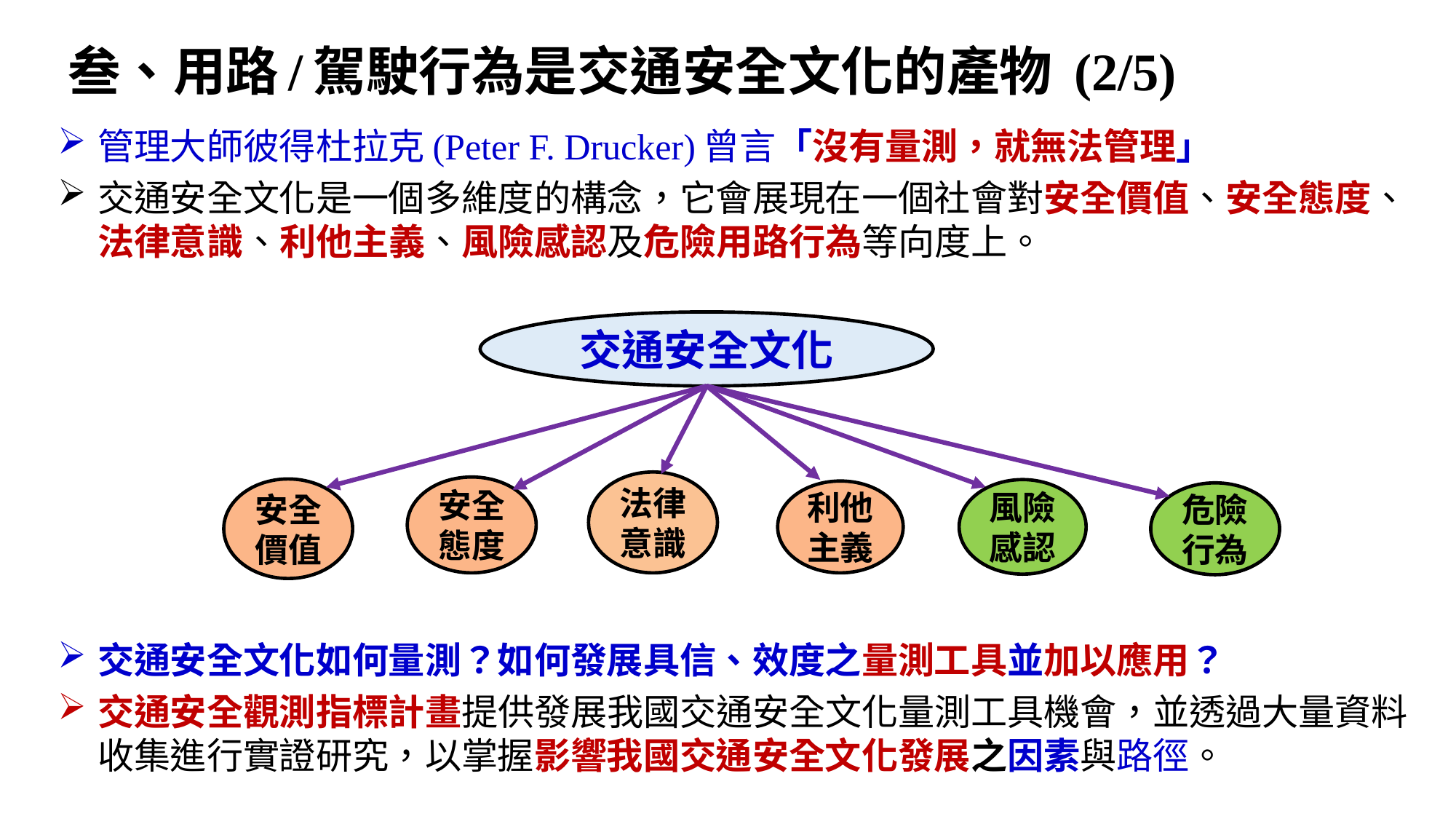

# 叁、用路/駕駛行為是交通安全文化的產物 (2/5)
管理大師彼得杜拉克(Peter F. Drucker)曾言「沒有量測，就無法管理」
交通安全文化是一個多維度的構念，它會展現在一個社會對安全價值、安全態度、法律意識、利他主義、風險感認及危險用路行為等向度上。

交通安全文化如何量測？如何發展具信、效度之量測工具並加以應用？
交通安全觀測指標計畫提供發展我國交通安全文化量測工具機會，並透過大量資料收集進行實證研究，以掌握影響我國交通安全文化發展之因素與路徑。

交通安全文化
法律意識
安全態度
安全價值
風險感認
利他主義
危險行為